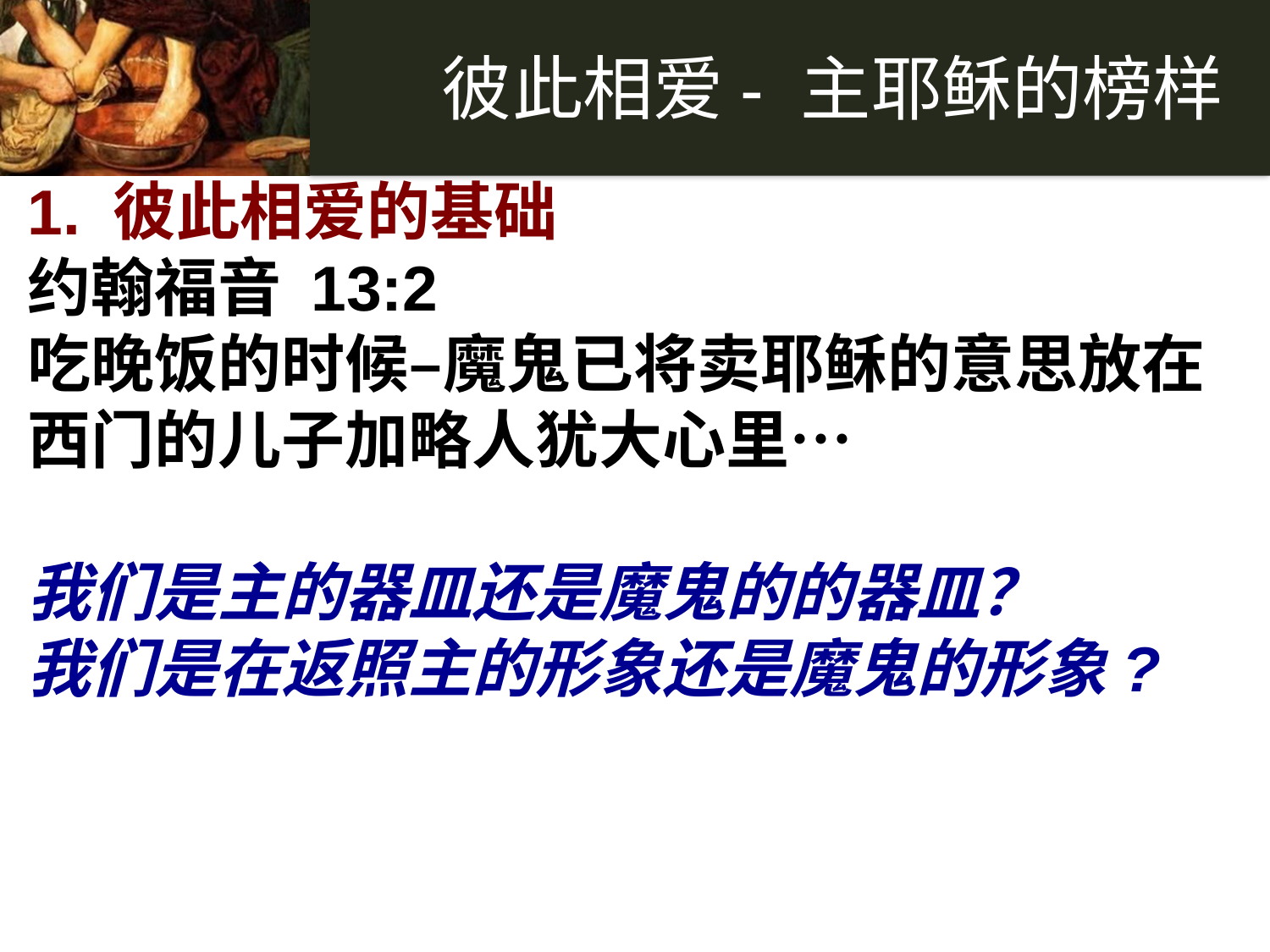

1. 彼此相爱的基础
约翰福音 13:2
吃晚饭的时候–魔鬼已将卖耶稣的意思放在西门的儿子加略人犹大心里…

我们是主的器皿还是魔鬼的的器皿？
我们是在返照主的形象还是魔鬼的形象?